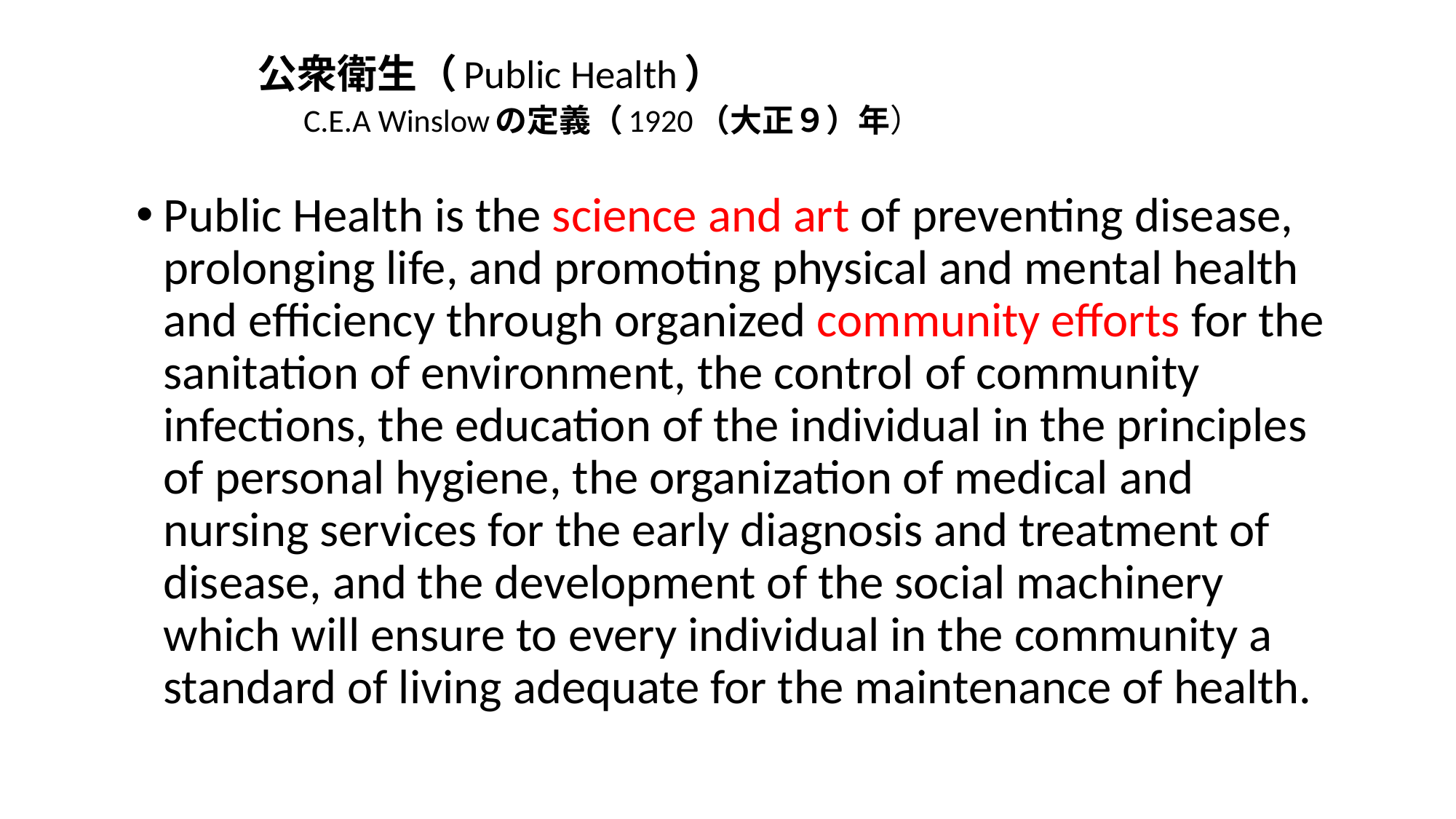

# 公衆衛生（Public Health） 　C.E.A Winslowの定義（1920（大正９）年）
Public Health is the science and art of preventing disease, prolonging life, and promoting physical and mental health and efficiency through organized community efforts for the sanitation of environment, the control of community infections, the education of the individual in the principles of personal hygiene, the organization of medical and nursing services for the early diagnosis and treatment of disease, and the development of the social machinery which will ensure to every individual in the community a standard of living adequate for the maintenance of health.